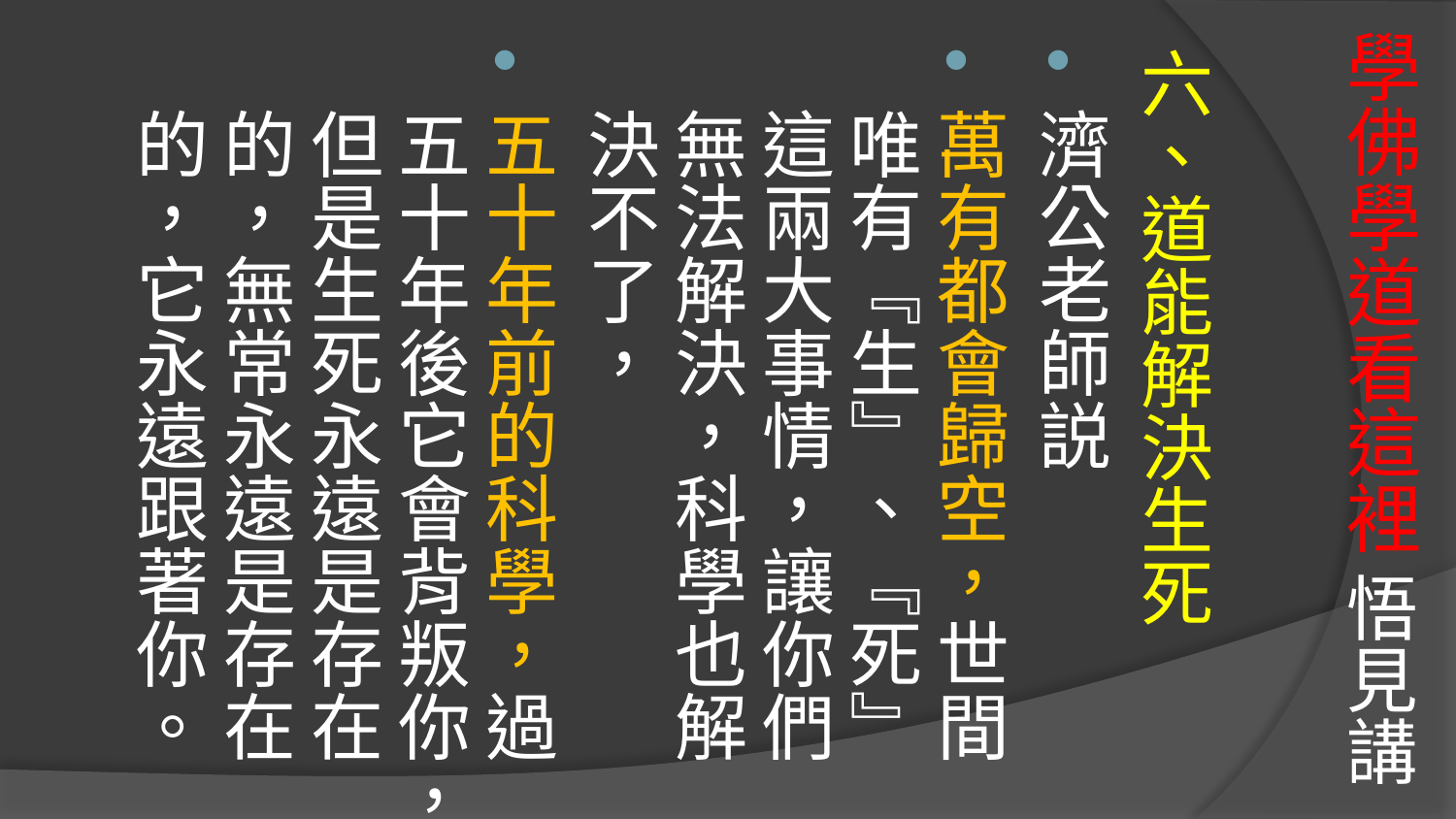

# 學佛學道看這裡 悟見講
六、道能解決生死
濟公老師説
萬有都會歸空，世間唯有『生』、『死』這兩大事情，讓你們無法解決，科學也解決不了，
五十年前的科學，過五十年後它會背叛你，但是生死永遠是存在的，無常永遠是存在的，它永遠跟著你。